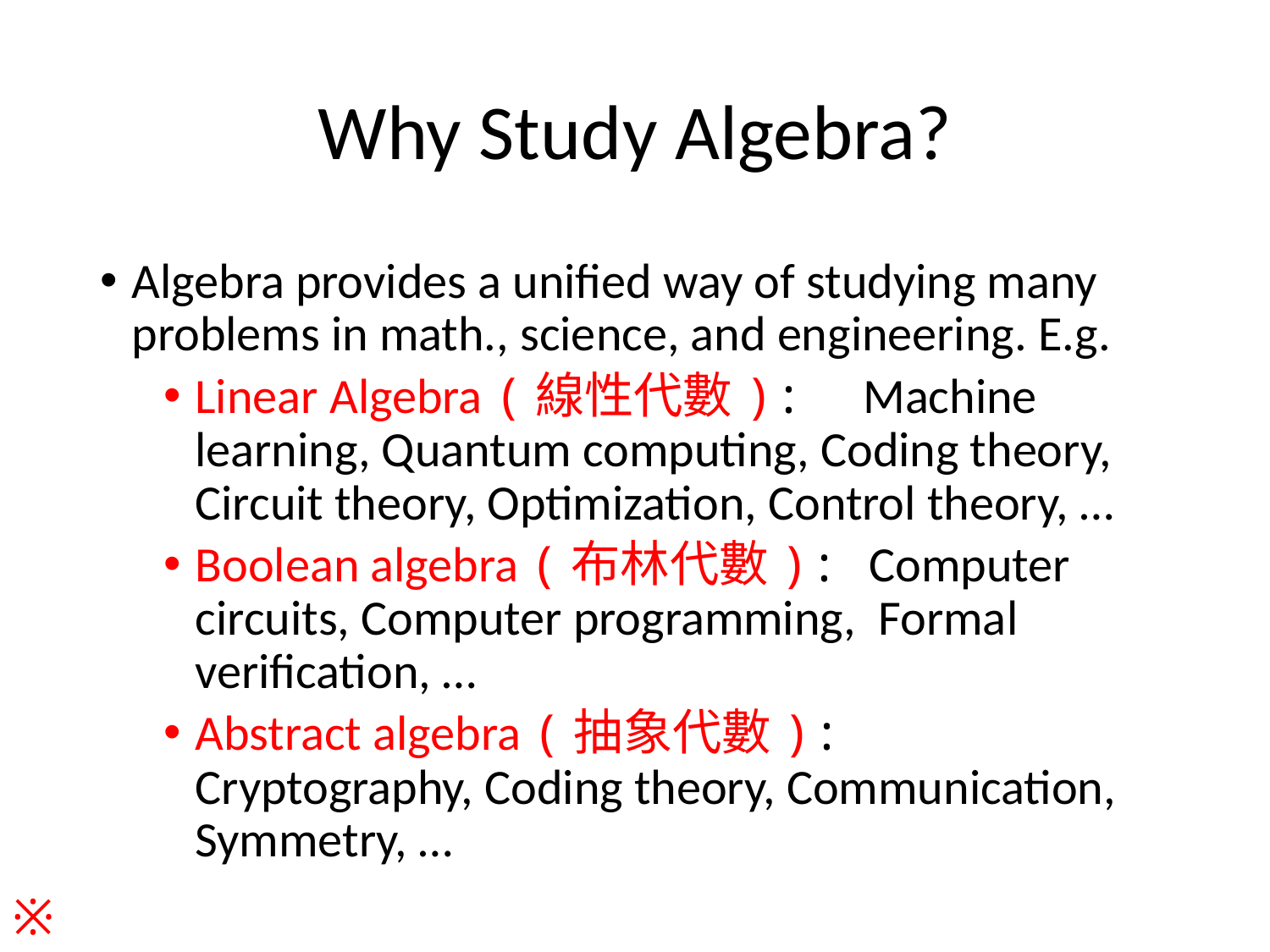

# Why Study Algebra?
Algebra provides a unified way of studying many problems in math., science, and engineering. E.g.
Linear Algebra (線性代數):  Machine learning, Quantum computing, Coding theory, Circuit theory, Optimization, Control theory, …
Boolean algebra (布林代數): Computer circuits, Computer programming,  Formal verification, …
Abstract algebra (抽象代數):  Cryptography, Coding theory, Communication, Symmetry, …
※